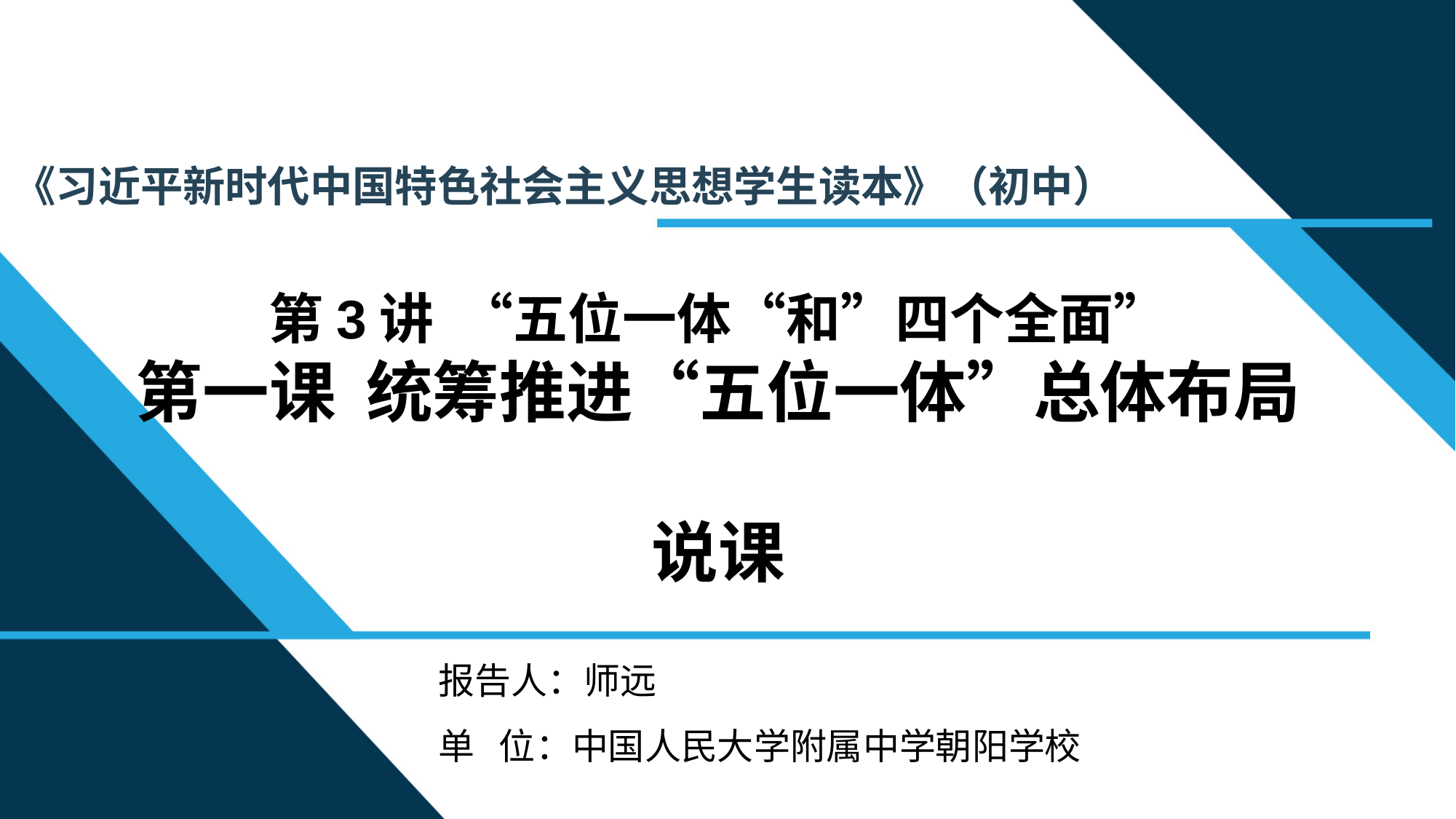

《习近平新时代中国特色社会主义思想学生读本》（初中）

第3讲  “五位一体“和”四个全面”
第一课  统筹推进“五位一体”总体布局

说课

报告人：师远
单   位：中国人民大学附属中学朝阳学校